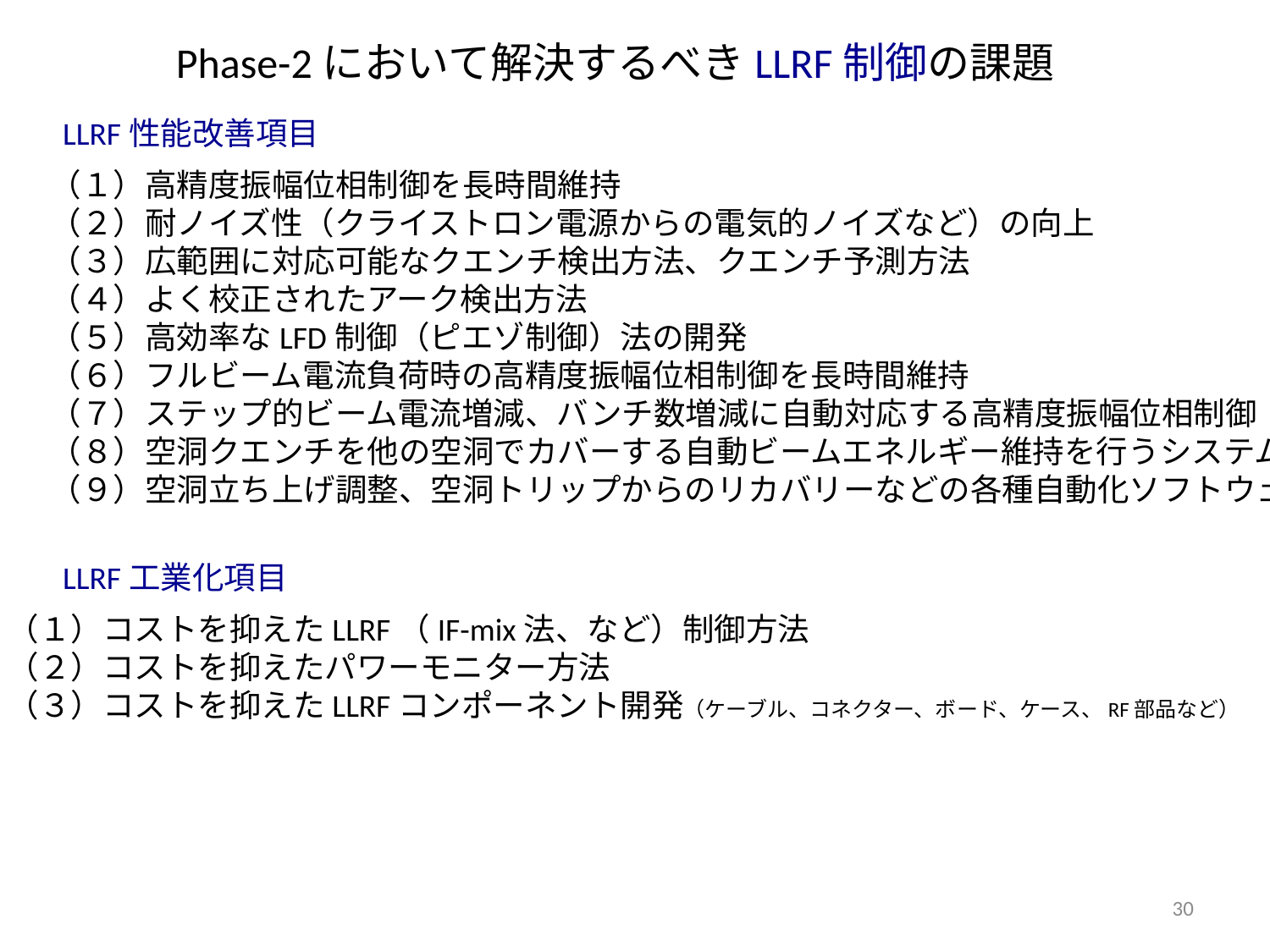

Phase-2において解決するべきLLRF制御の課題
LLRF性能改善項目
（１）高精度振幅位相制御を長時間維持
（２）耐ノイズ性（クライストロン電源からの電気的ノイズなど）の向上
（３）広範囲に対応可能なクエンチ検出方法、クエンチ予測方法
（４）よく校正されたアーク検出方法
（５）高効率なLFD制御（ピエゾ制御）法の開発
（６）フルビーム電流負荷時の高精度振幅位相制御を長時間維持
（７）ステップ的ビーム電流増減、バンチ数増減に自動対応する高精度振幅位相制御
（８）空洞クエンチを他の空洞でカバーする自動ビームエネルギー維持を行うシステム
（９）空洞立ち上げ調整、空洞トリップからのリカバリーなどの各種自動化ソフトウェア

LLRF工業化項目
（１）コストを抑えたLLRF（IF-mix法、など）制御方法
（２）コストを抑えたパワーモニター方法
（３）コストを抑えたLLRFコンポーネント開発（ケーブル、コネクター、ボード、ケース、RF部品など）

30